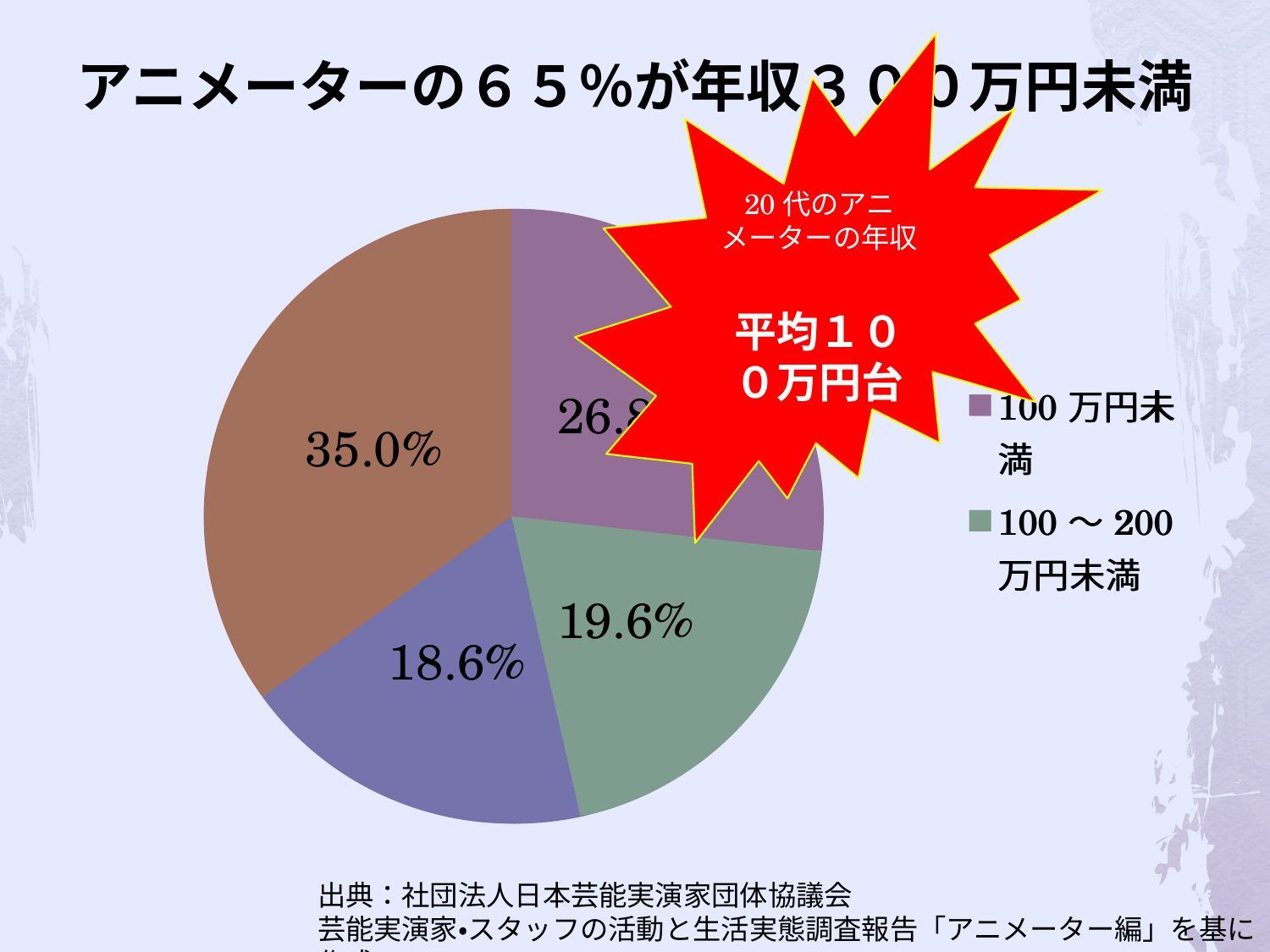

20代のアニメーターの年収

平均１００万円台
# アニメーターの６５％が年収３００万円未満

### Chart

| Category |  |
|---|---|
| 100万円未満 | 0.268 |
| 100～200万円未満 | 0.196 |
| 200～300万円未満 | 0.186 |
| 300万円～ | 0.35 |

### Chart

| Category |  |
|---|---|
| 100万円未満 | 0.268 |
| 100～200万円未満 | 0.196 |
| 200～300万円未満 | 0.186 |
| 300万円～ | 0.35 |
出典：社団法人日本芸能実演家団体協議会
芸能実演家・スタッフの活動と生活実態調査報告「アニメーター編」を基に作成